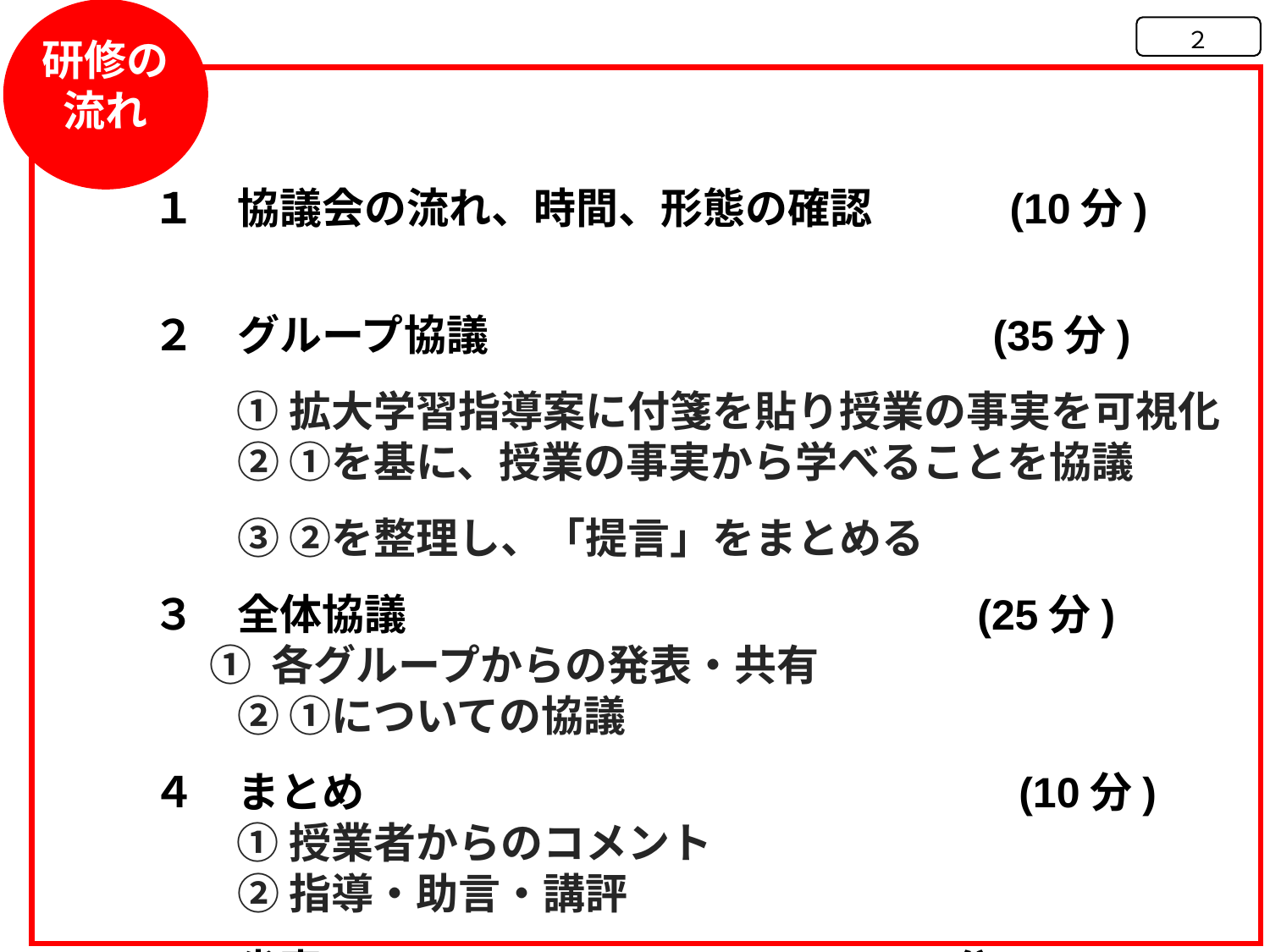

研修の
流れ
２

１　協議会の流れ、時間、形態の確認　　　(10分)
２　グループ協議　　　　　　　　　　　   (35分)
　　① 拡大学習指導案に付箋を貼り授業の事実を可視化
　　② ①を基に、授業の事実から学べることを協議
　　③ ②を整理し、「提言」をまとめる
３　全体協議　　　　　　　　　　          　(25分)
      ① 各グループからの発表・共有
　　② ①についての協議
４　まとめ　　　　　　　　　　　　　　　 (10分)
　　① 授業者からのコメント
　　② 指導・助言・講評
５　省察　　　　　　                               (10分)